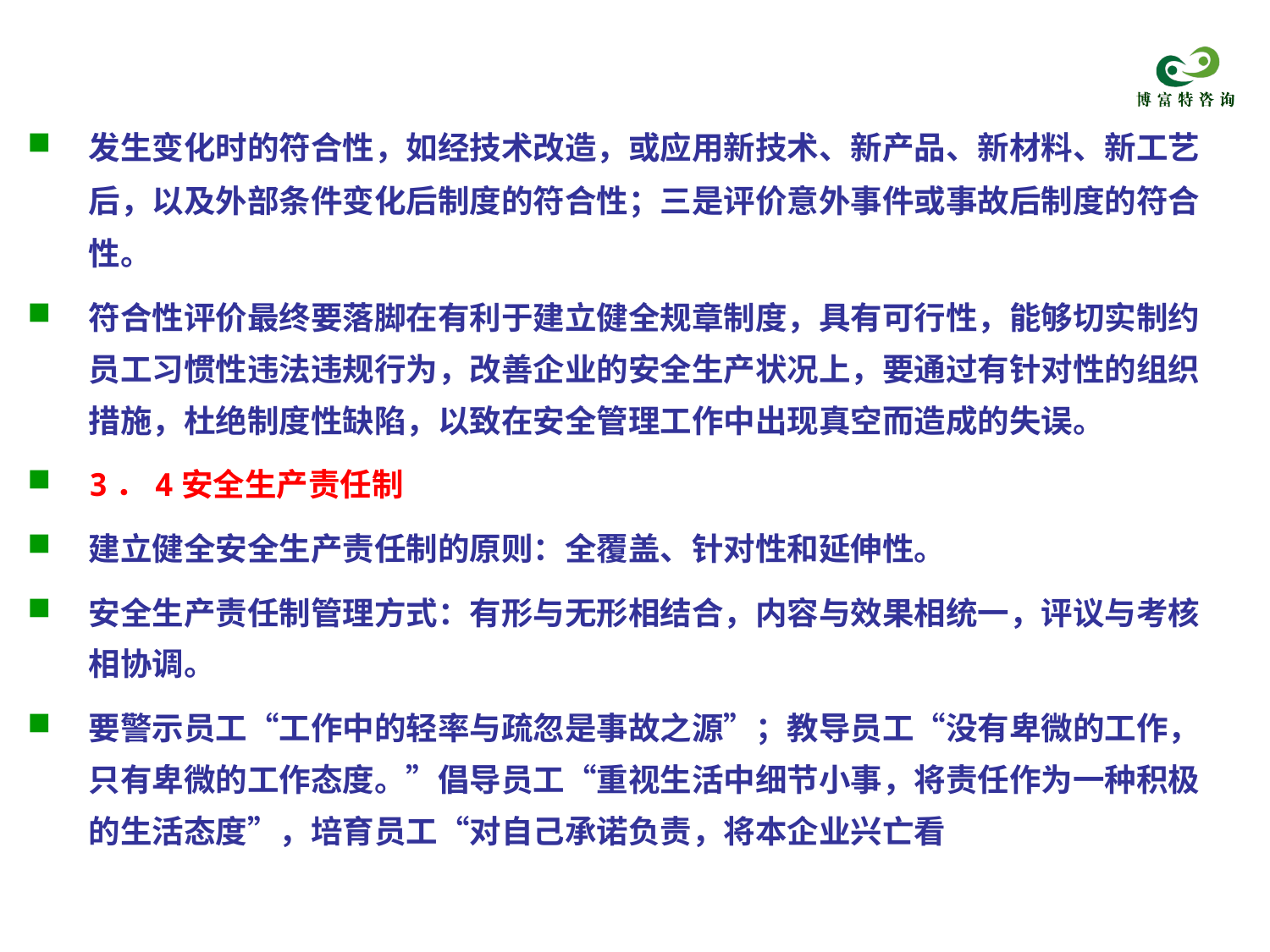

发生变化时的符合性，如经技术改造，或应用新技术、新产品、新材料、新工艺后，以及外部条件变化后制度的符合性；三是评价意外事件或事故后制度的符合性。
符合性评价最终要落脚在有利于建立健全规章制度，具有可行性，能够切实制约员工习惯性违法违规行为，改善企业的安全生产状况上，要通过有针对性的组织措施，杜绝制度性缺陷，以致在安全管理工作中出现真空而造成的失误。
3．4安全生产责任制
建立健全安全生产责任制的原则：全覆盖、针对性和延伸性。
安全生产责任制管理方式：有形与无形相结合，内容与效果相统一，评议与考核相协调。
要警示员工“工作中的轻率与疏忽是事故之源”；教导员工“没有卑微的工作，只有卑微的工作态度。”倡导员工“重视生活中细节小事，将责任作为一种积极的生活态度”，培育员工“对自己承诺负责，将本企业兴亡看